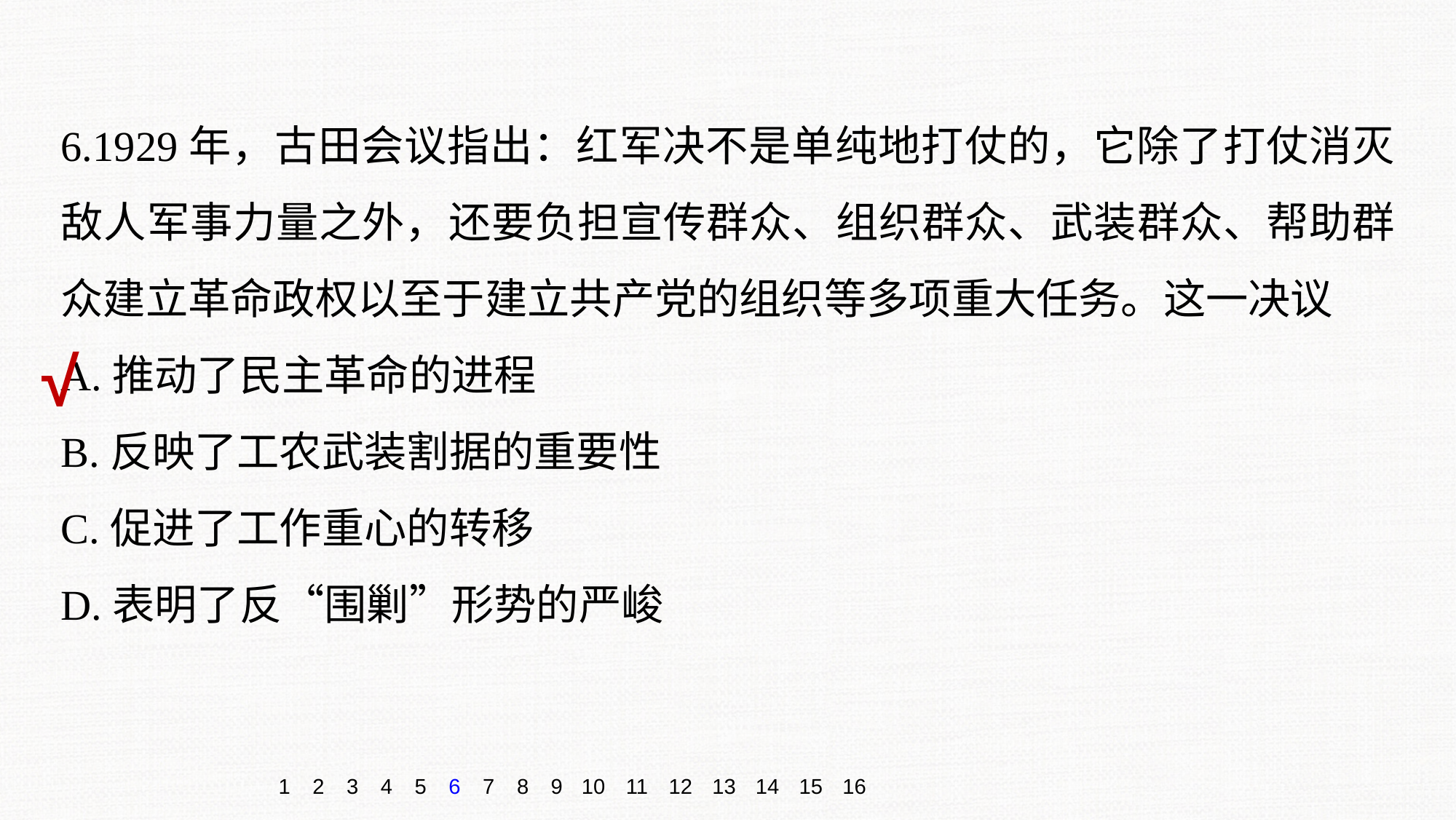

6.1929年，古田会议指出：红军决不是单纯地打仗的，它除了打仗消灭敌人军事力量之外，还要负担宣传群众、组织群众、武装群众、帮助群众建立革命政权以至于建立共产党的组织等多项重大任务。这一决议
A.推动了民主革命的进程
B.反映了工农武装割据的重要性
C.促进了工作重心的转移
D.表明了反“围剿”形势的严峻
√
1
2
3
4
5
6
7
8
9
10
11
12
13
14
15
16